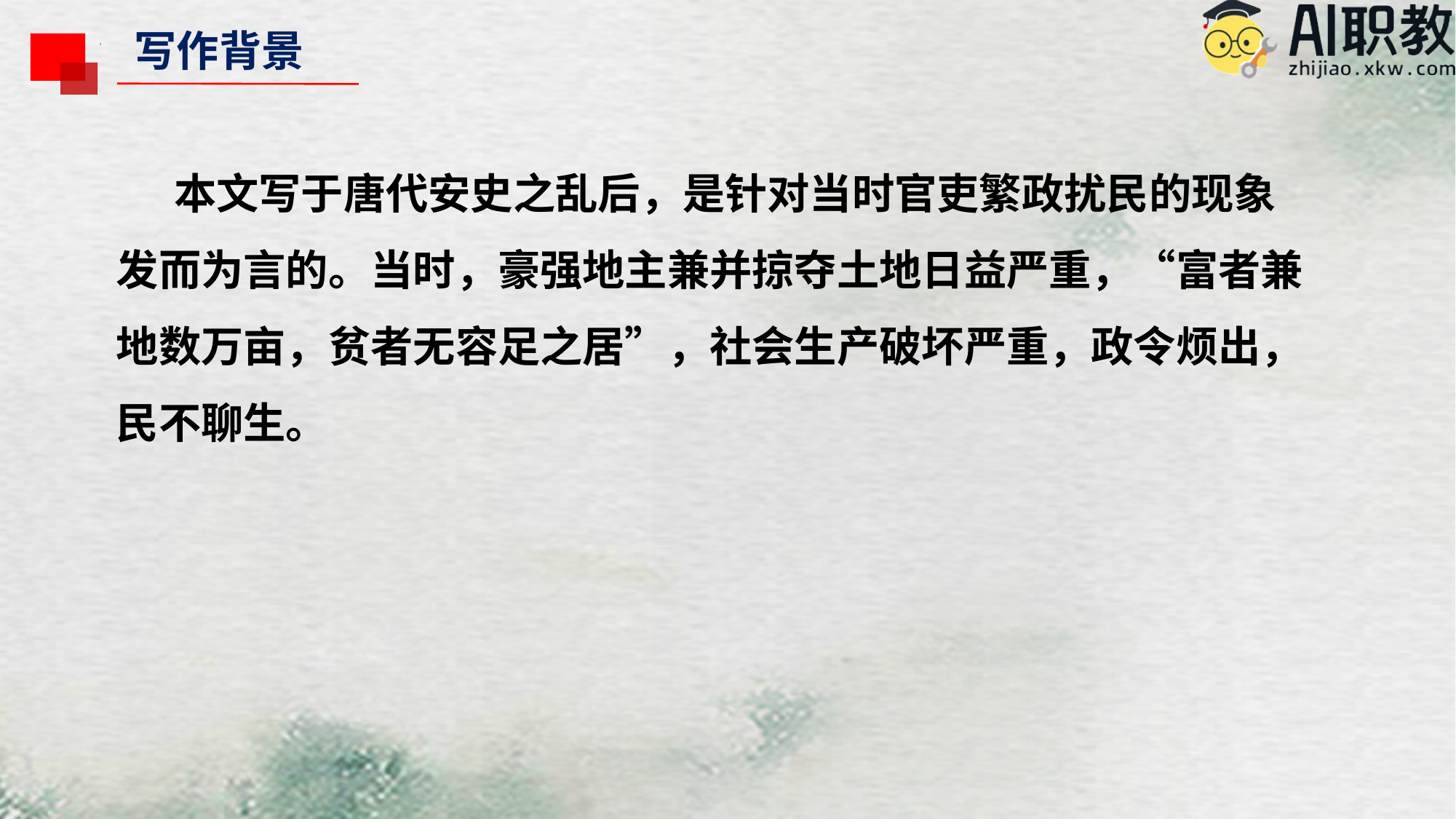

写作背景

     本文写于唐代安史之乱后，是针对当时官吏繁政扰民的现象发而为言的。当时，豪强地主兼并掠夺土地日益严重，“富者兼地数万亩，贫者无容足之居”，社会生产破坏严重，政令烦出，民不聊生。